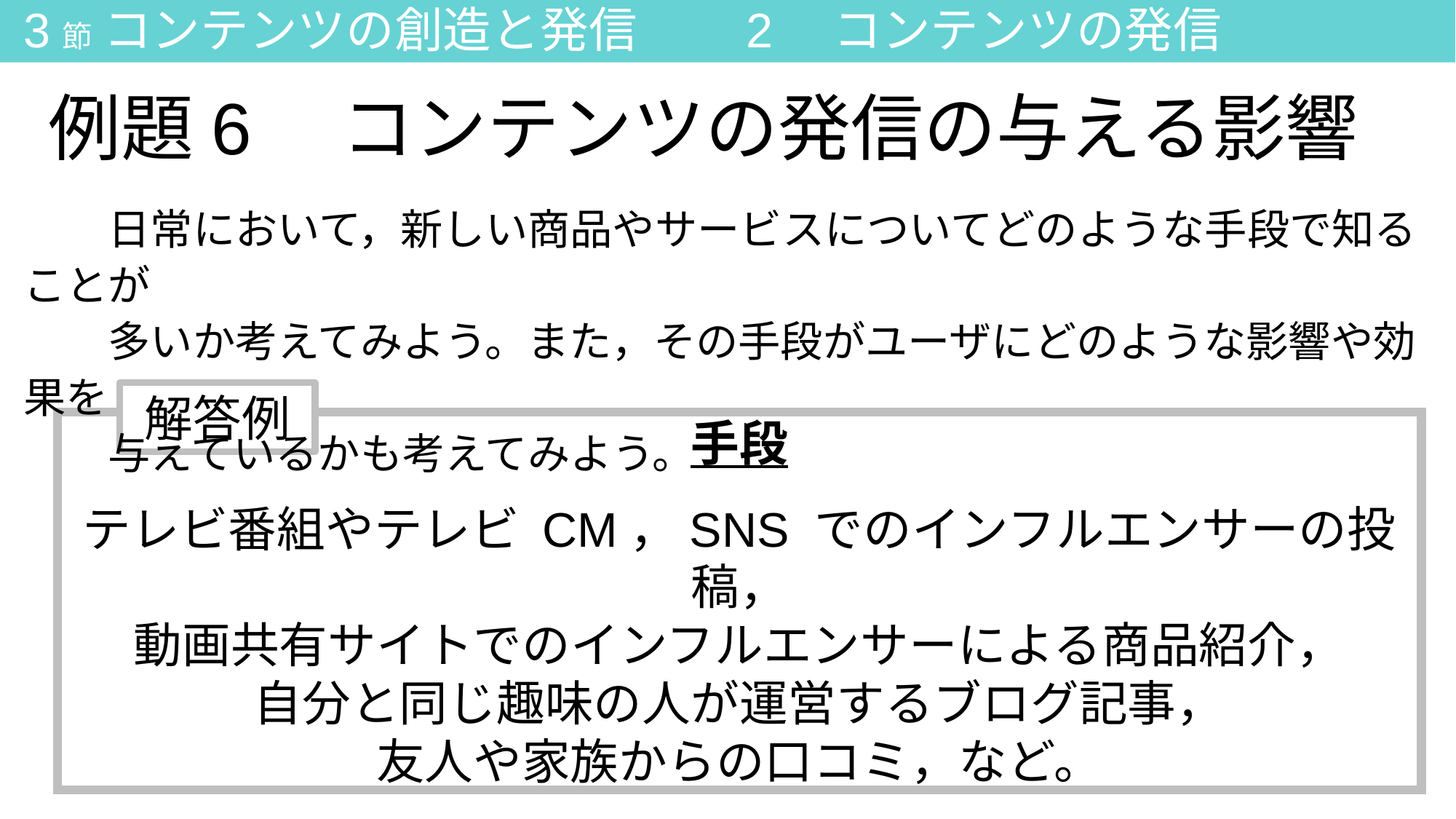

3節 コンテンツの創造と発信　　2　コンテンツの発信
# 例題6　コンテンツの発信の与える影響
　　日常において，新しい商品やサービスについてどのような手段で知ることが
　　多いか考えてみよう。また，その手段がユーザにどのような影響や効果を
　　与えているかも考えてみよう。
解答例
手段
テレビ番組やテレビ CM，SNS でのインフルエンサーの投稿，
動画共有サイトでのインフルエンサーによる商品紹介，
自分と同じ趣味の人が運営するブログ記事，
友人や家族からの口コミ，など。